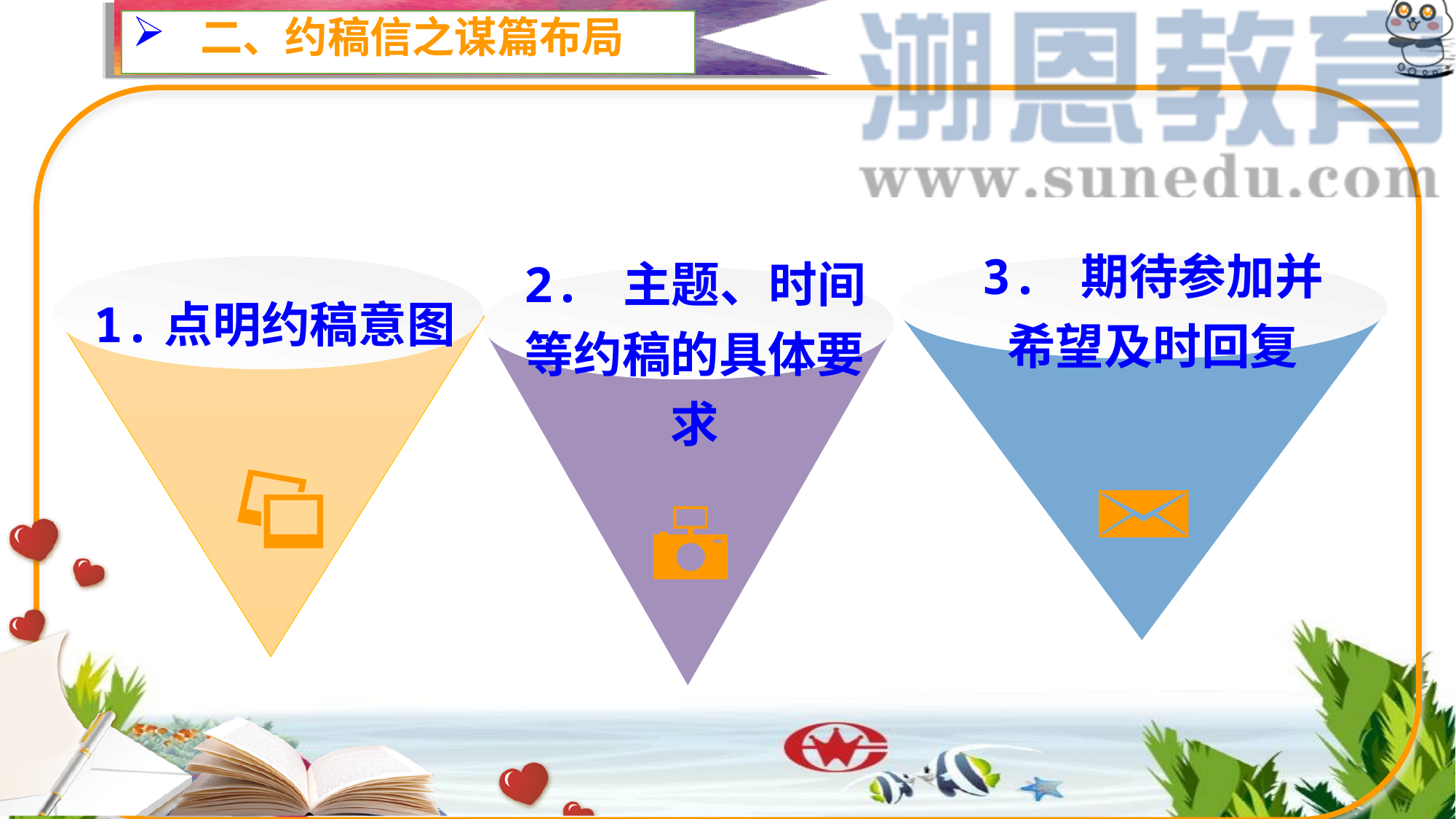

# 二、约稿信之谋篇布局
3. 期待参加并希望及时回复

2. 主题、时间等约稿的具体要求

1.点明约稿意图